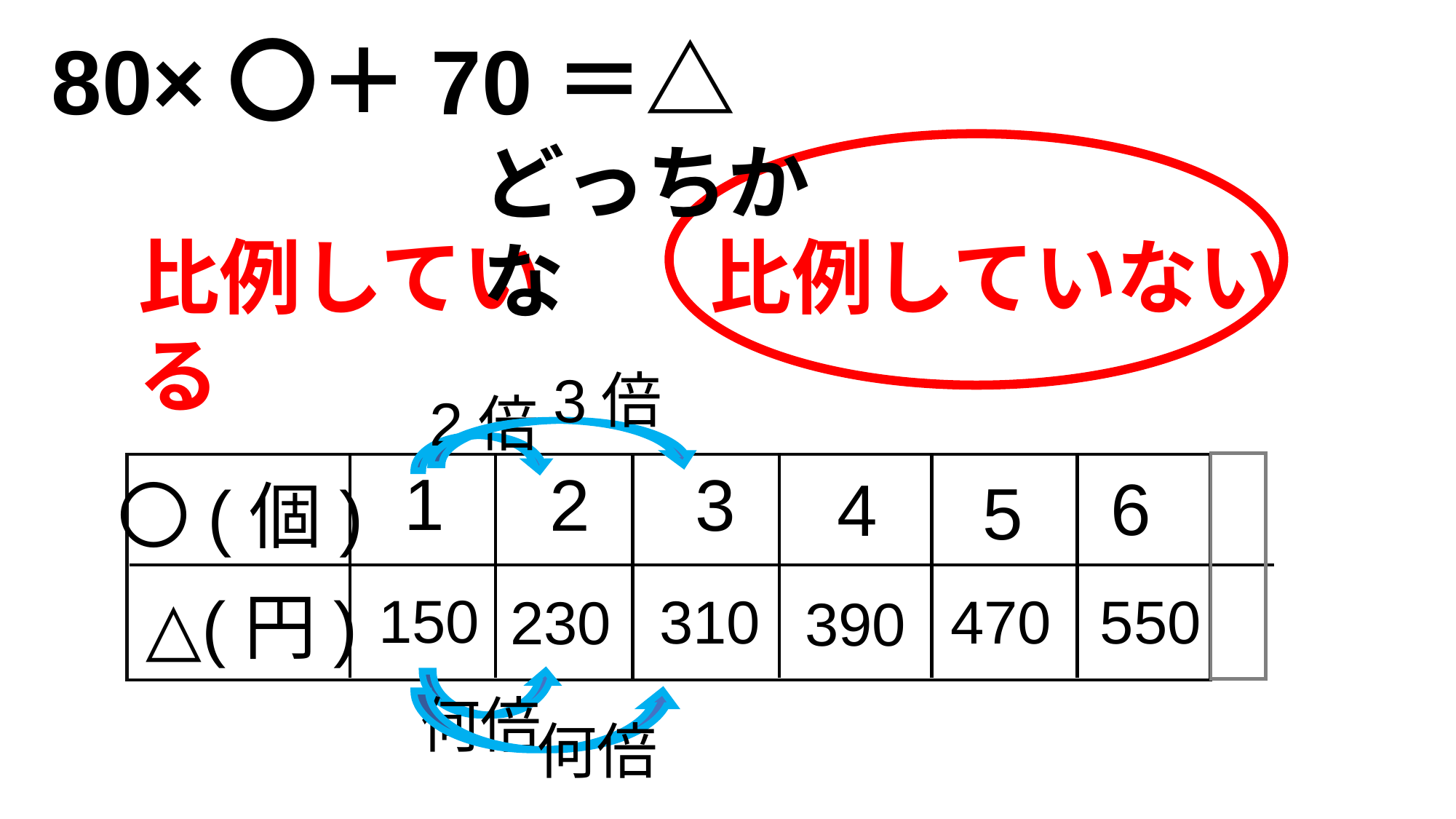

80×〇＋70＝△
どっちかな

比例している
比例していない
3倍
2倍

1
2
3

6
4
5
〇(個)
△(円)
150
550
310
470
230
390

何倍

何倍